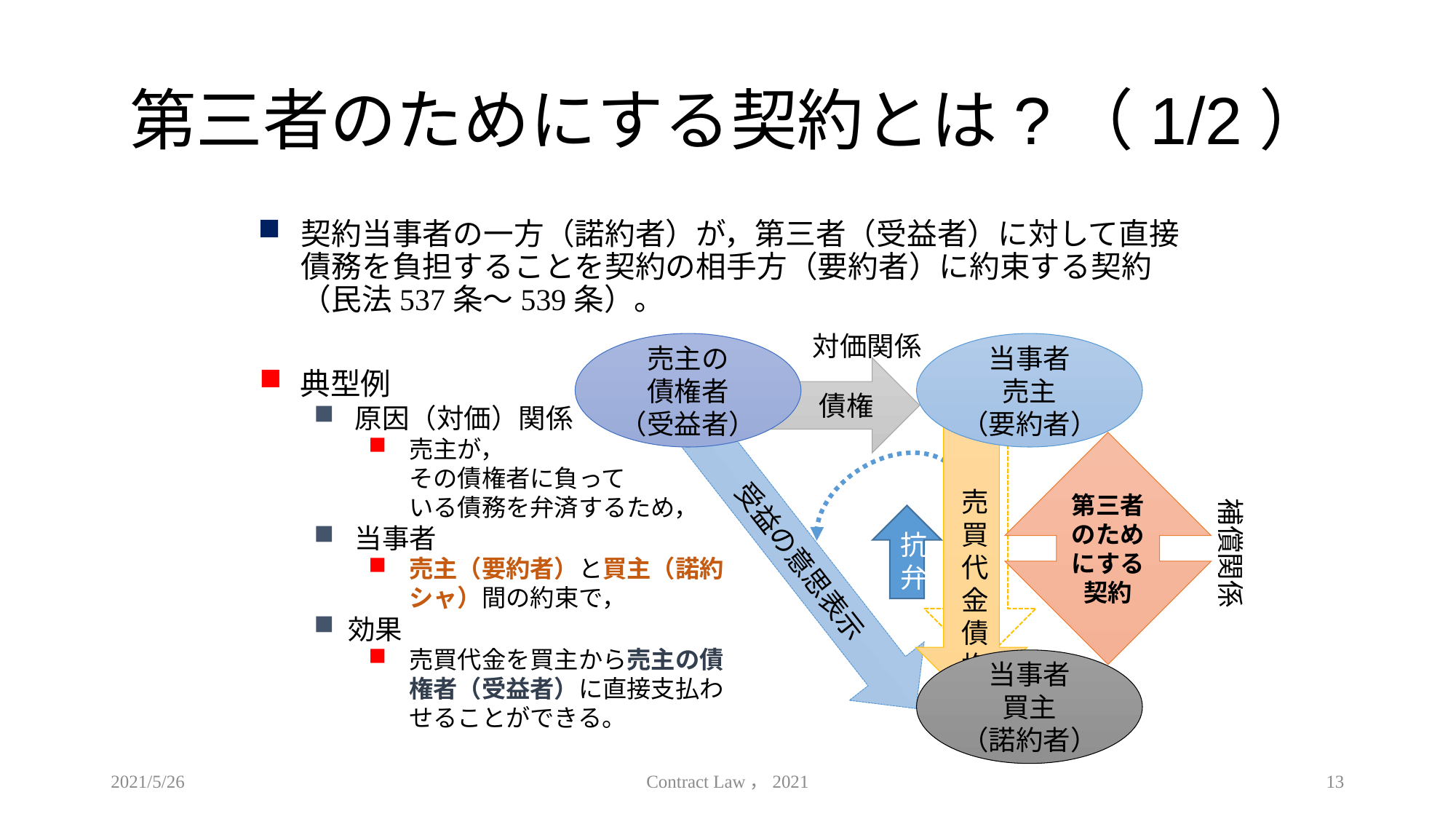

# 第三者のためにする契約とは?（1/2）
契約当事者の一方（諾約者）が，第三者（受益者）に対して直接債務を負担することを契約の相手方（要約者）に約束する契約（民法537条～539条）。
対価関係
売主の
債権者
（受益者）
当事者
売主
（要約者）
　債権
典型例
原因（対価）関係
売主が，
その債権者に負って
いる債務を弁済するため，
当事者
売主（要約者）と買主（諾約シャ）間の約束で，
効果
売買代金を買主から売主の債権者（受益者）に直接支払わせることができる。
　　　　売買代金債権
　　　売買代金債権
第三者のためにする契約
補償関係

抗弁
受益の意思表示
当事者
買主
（諾約者）
2021/5/26
Contract Law，2021
13